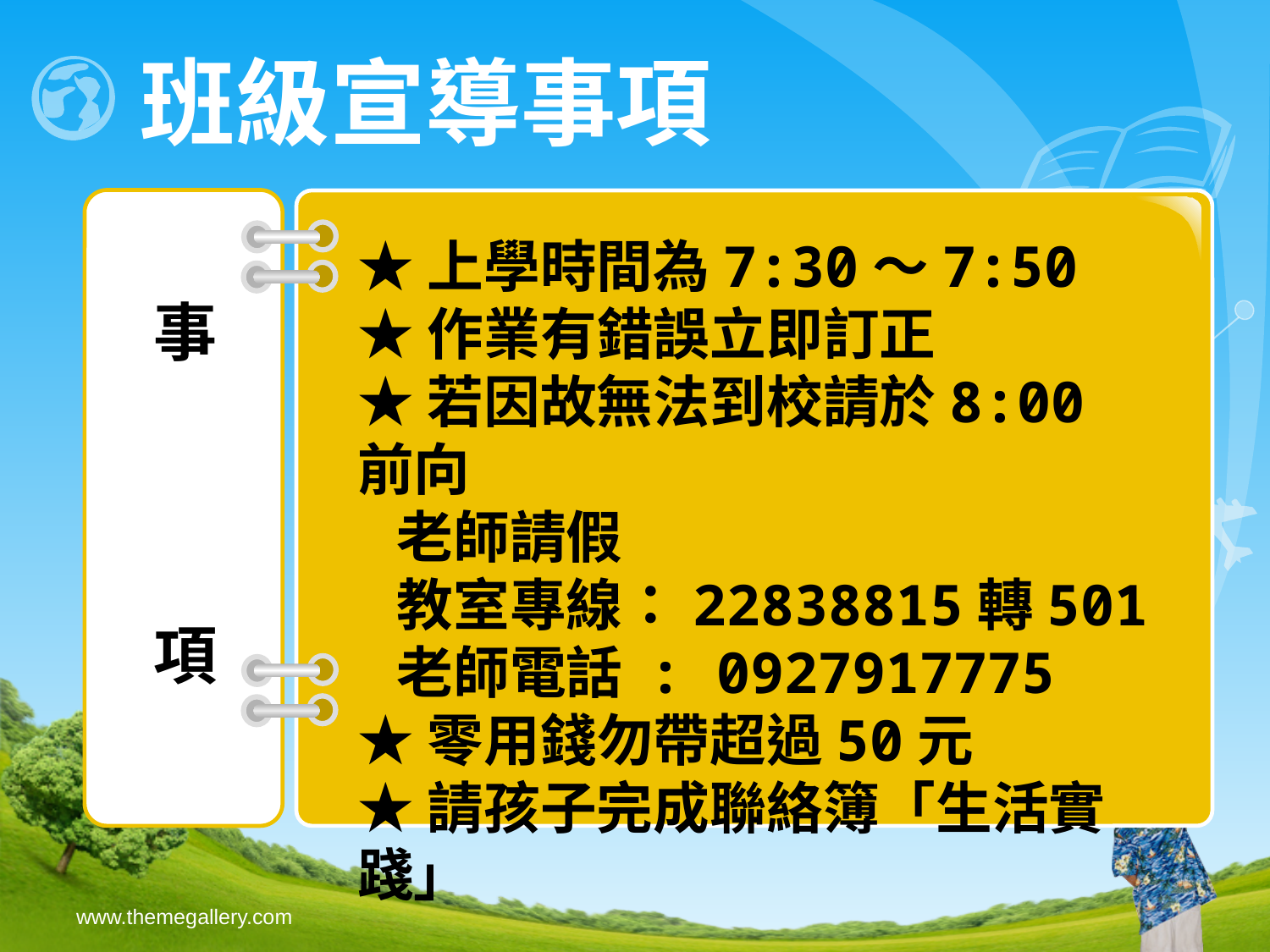

# 班級宣導事項

★上學時間為7:30～7:50
★作業有錯誤立即訂正
★若因故無法到校請於8:00前向
  老師請假
  教室專線：22838815轉501
  老師電話 : 0927917775
★零用錢勿帶超過50元
★請孩子完成聯絡簿「生活實踐」

事

項

www.themegallery.com